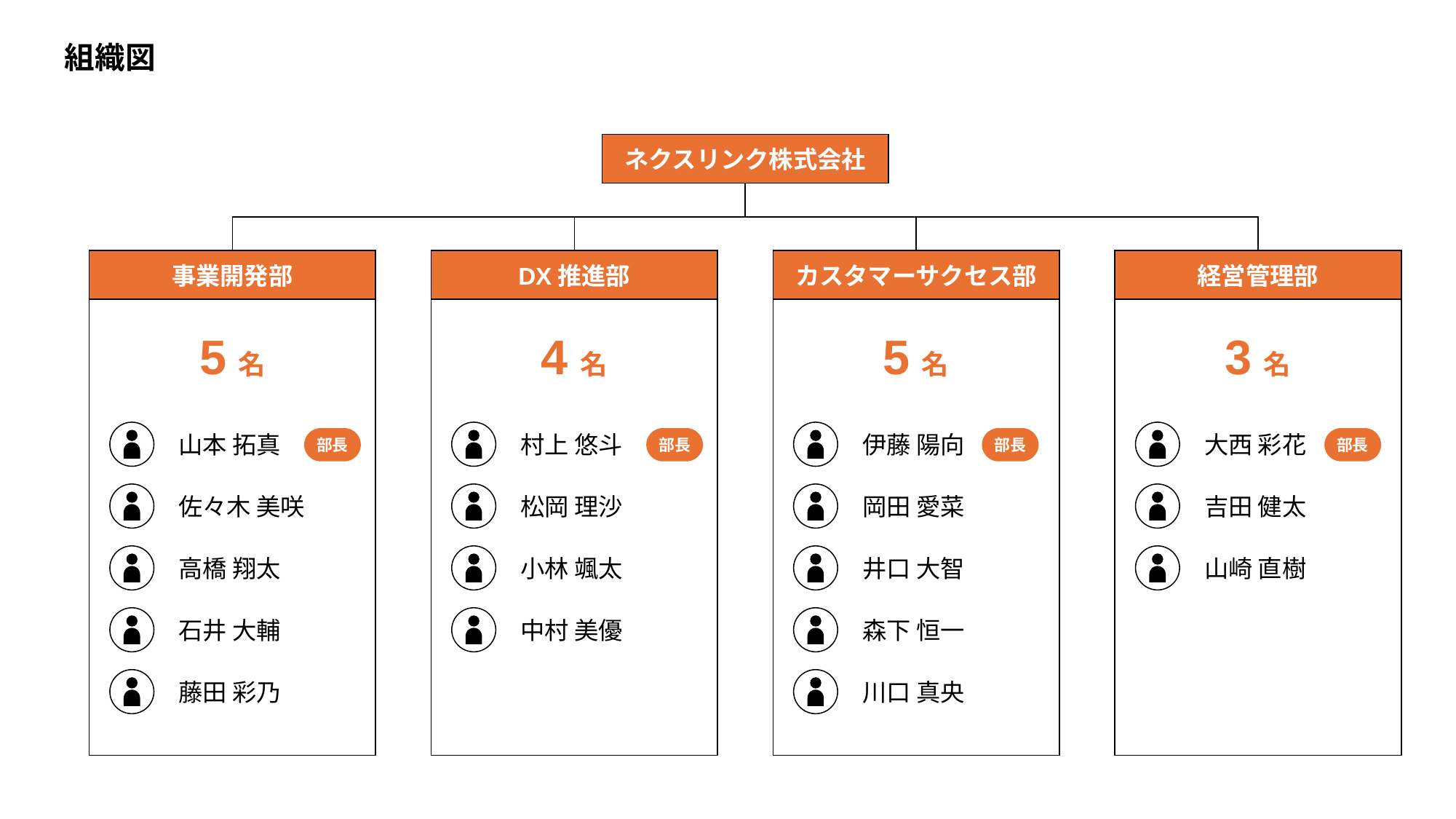

組織図
ネクスリンク株式会社
事業開発部
DX推進部
カスタマーサクセス部
経営管理部

5名
4名
5名
3名

山本 拓真
村上 悠斗
伊藤 陽向
大西 彩花
部長
部長
部長
部長

佐々木 美咲
松岡 理沙
岡田 愛菜
吉田 健太

高橋 翔太
小林 颯太
井口 大智
山崎 直樹

石井 大輔
中村 美優
森下 恒一

藤田 彩乃
川口 真央